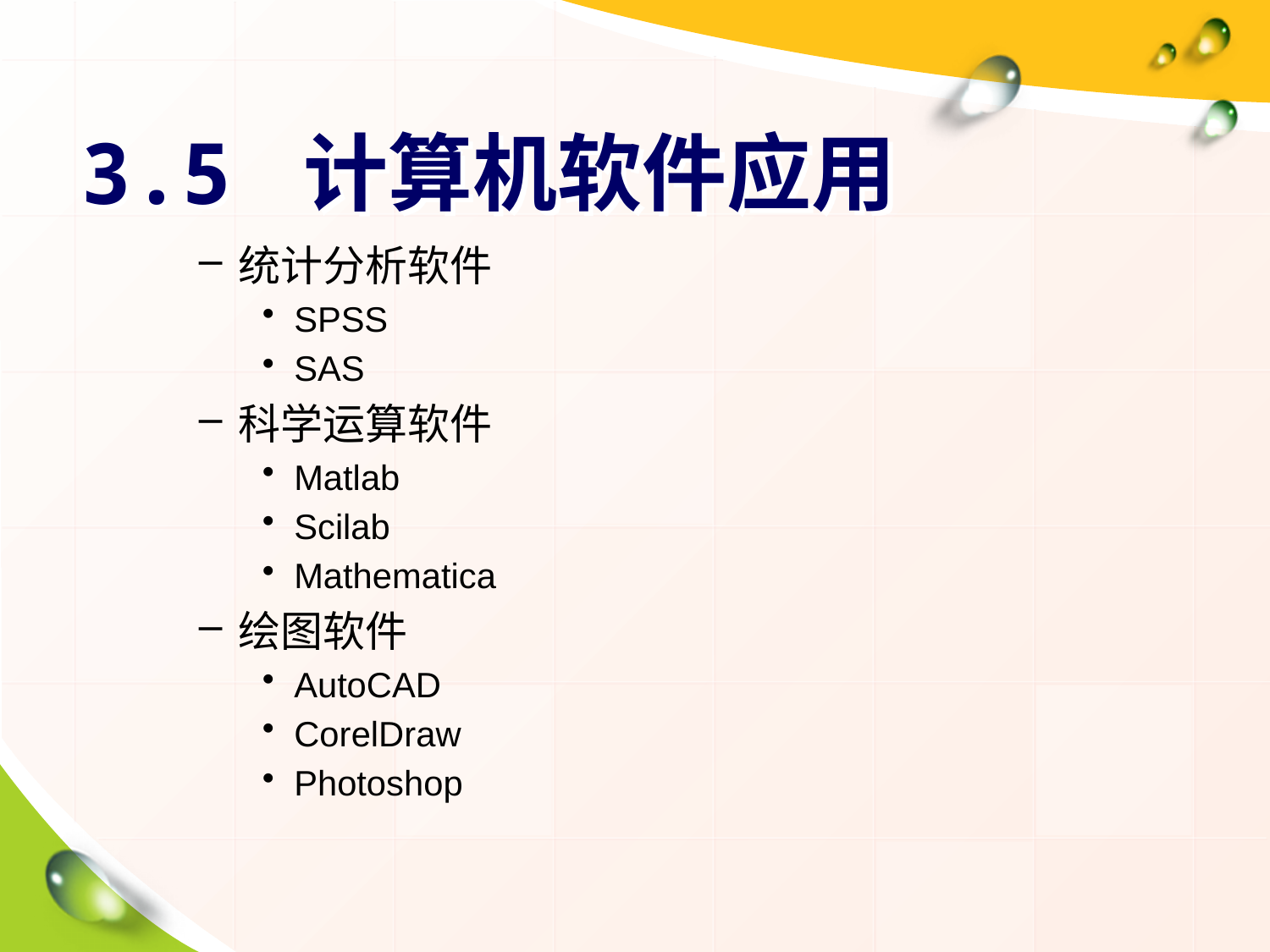

# 3.5 计算机软件应用
统计分析软件
SPSS
SAS
科学运算软件
Matlab
Scilab
Mathematica
绘图软件
AutoCAD
CorelDraw
Photoshop